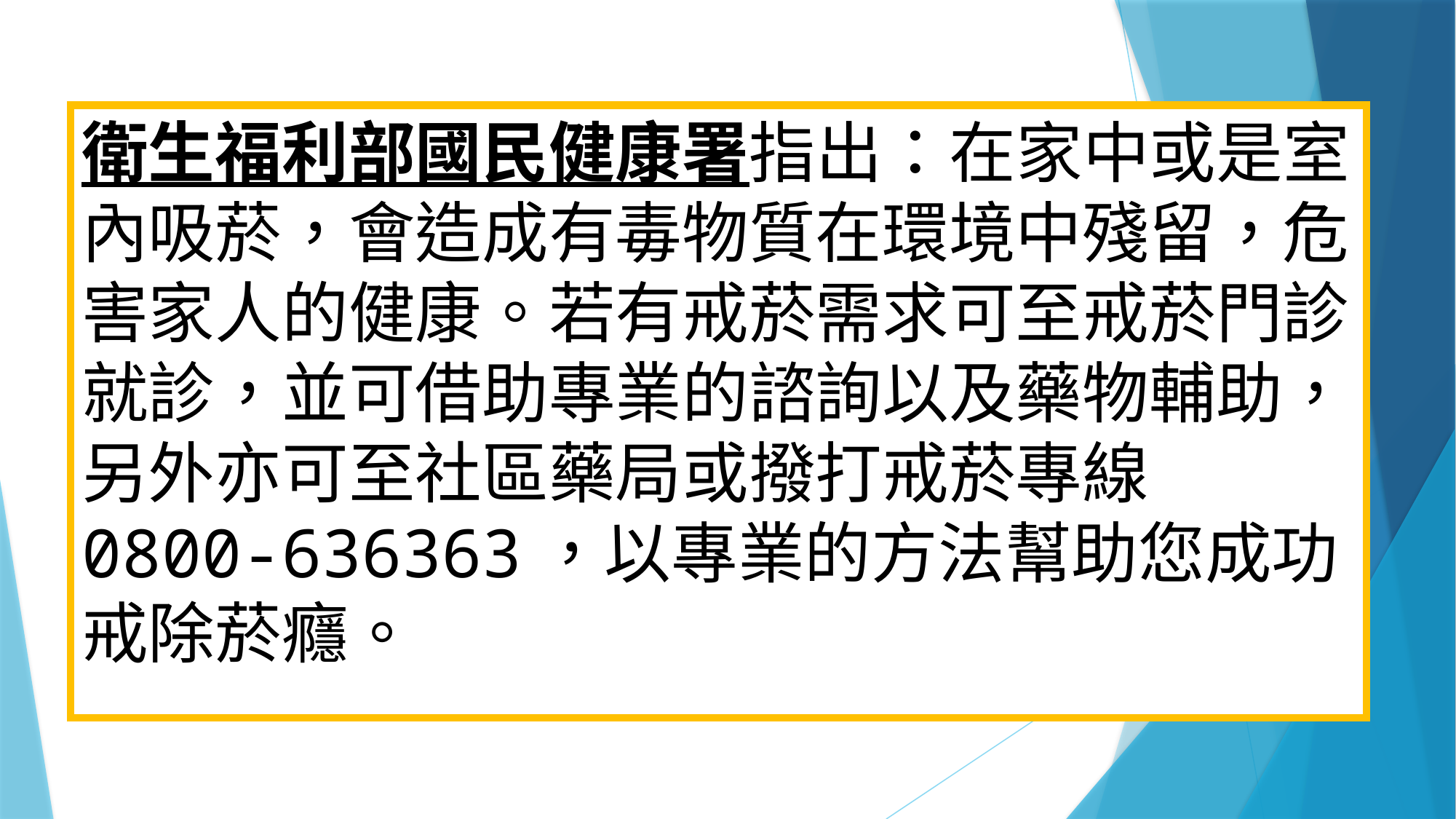

衛生福利部國民健康署指出：在家中或是室內吸菸，會造成有毒物質在環境中殘留，危害家人的健康。若有戒菸需求可至戒菸門診就診，並可借助專業的諮詢以及藥物輔助，另外亦可至社區藥局或撥打戒菸專線 0800-636363，以專業的方法幫助您成功戒除菸癮。